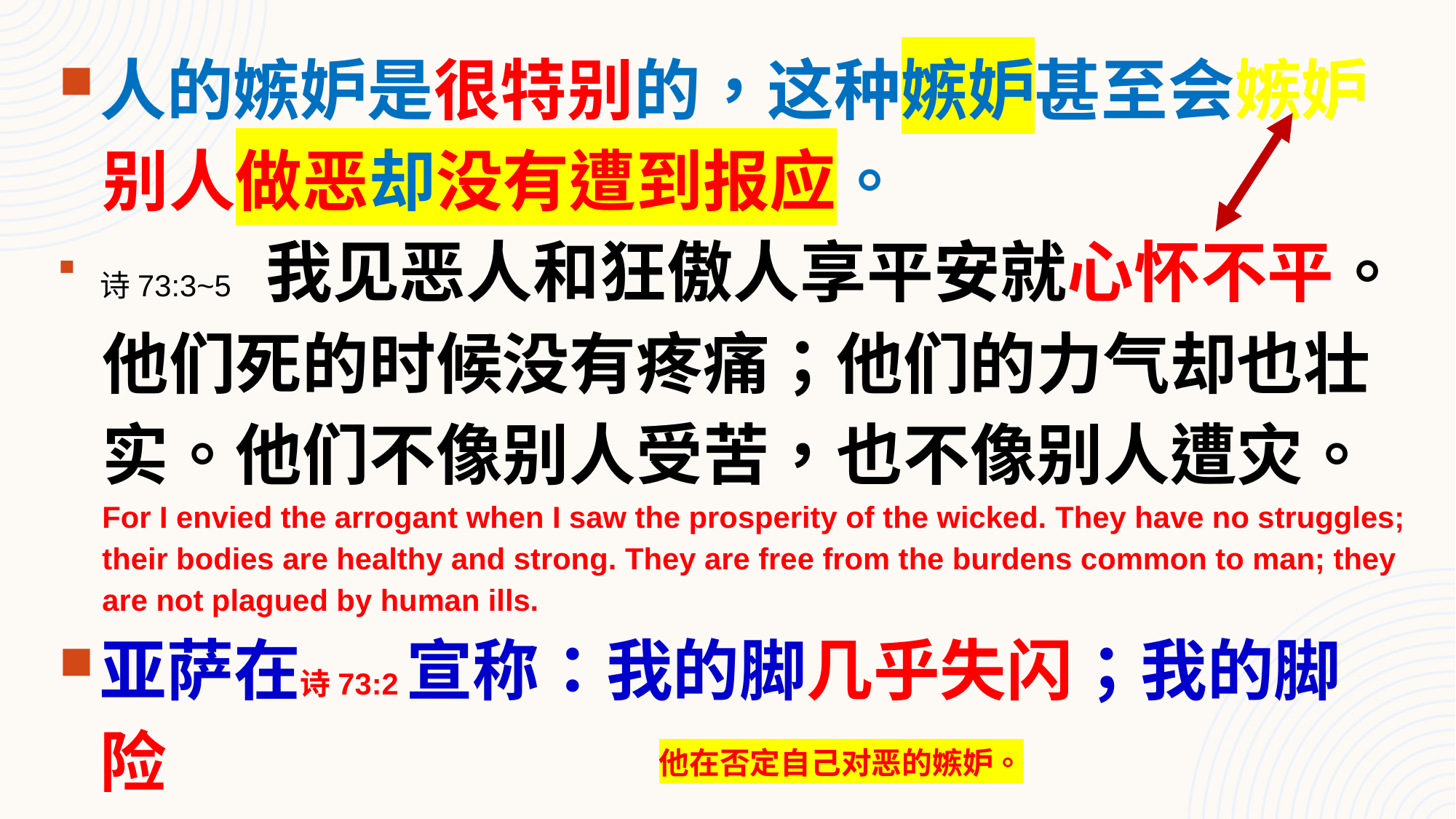

人的嫉妒是很特别的，这种嫉妒甚至会嫉妒
别人做恶却没有遭到报应。
诗73:3~5 我见恶人和狂傲人享平安就心怀不平。
他们死的时候没有疼痛；他们的力气却也壮
实。他们不像别人受苦，也不像别人遭灾。
For I envied the arrogant when I saw the prosperity of the wicked. They have no struggles; their bodies are healthy and strong. They are free from the burdens common to man; they are not plagued by human ills.
亚萨在诗73:2宣称：我的脚几乎失闪；我的脚险
些滑跌。
他在否定自己对恶的嫉妒。
彼前3:17 神的旨意若是叫你们因行善受苦，总强如因行恶受苦。It is better, if it is God's will, to suffer for doing good than for doing evil.